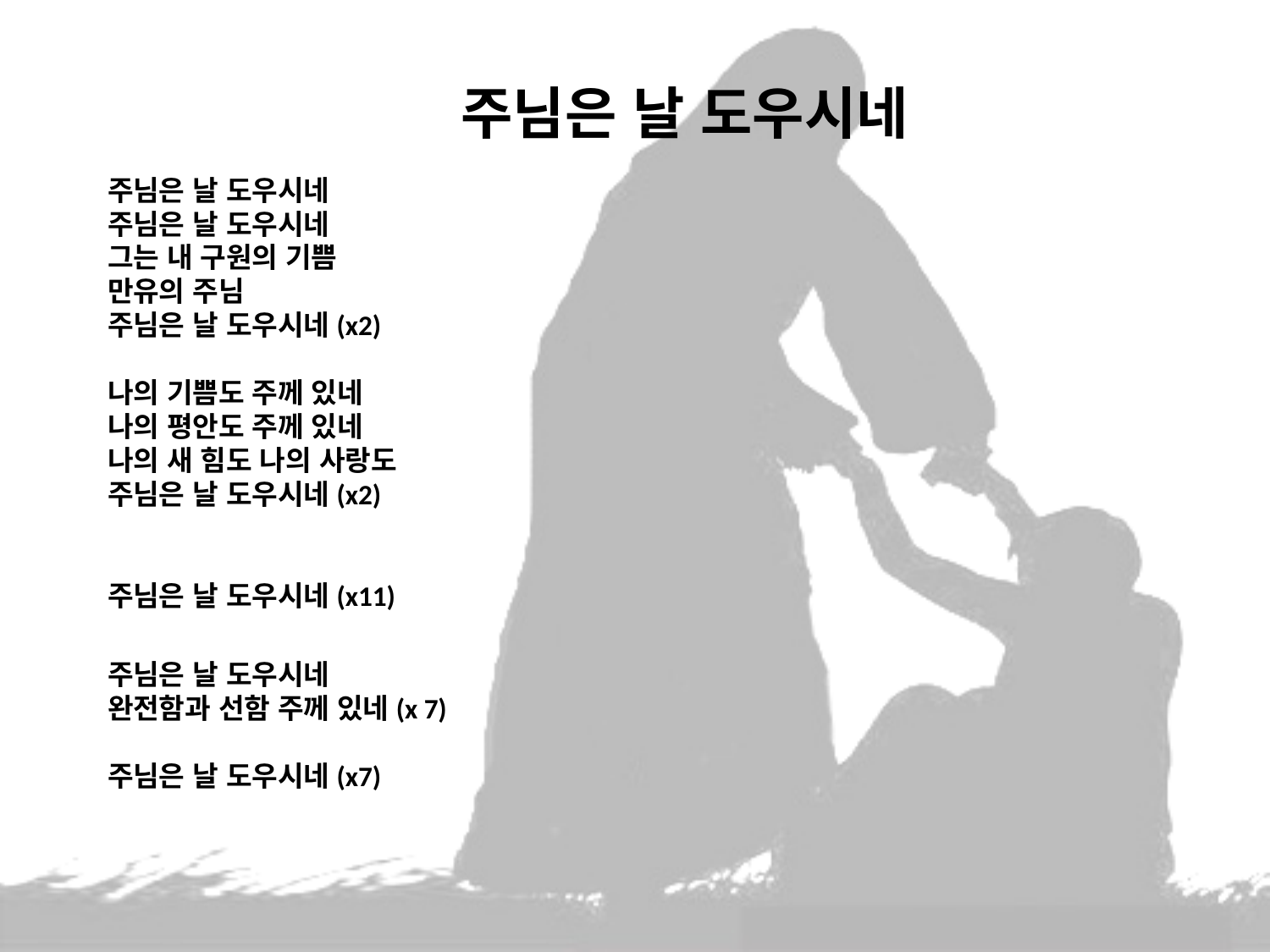

# 주님은 날 도우시네
주님은 날 도우시네
주님은 날 도우시네
그는 내 구원의 기쁨
만유의 주님
주님은 날 도우시네(x2)
나의 기쁨도 주께 있네
나의 평안도 주께 있네
나의 새 힘도 나의 사랑도
주님은 날 도우시네(x2)
주님은 날 도우시네(x11)

주님은 날 도우시네
완전함과 선함 주께 있네(x 7)
주님은 날 도우시네(x7)